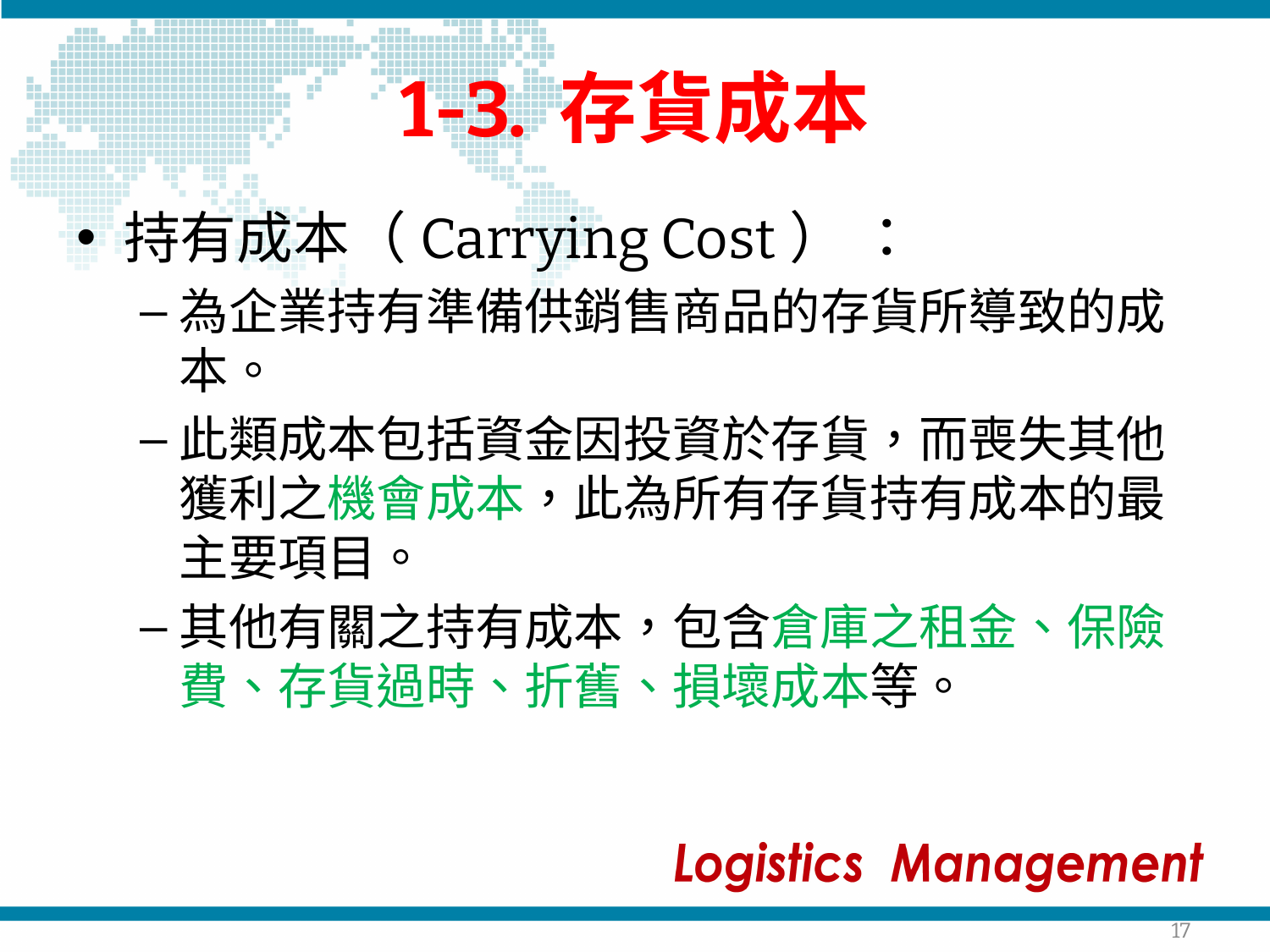

# 1-3. 存貨成本
持有成本（Carrying Cost） ：
為企業持有準備供銷售商品的存貨所導致的成本。
此類成本包括資金因投資於存貨，而喪失其他獲利之機會成本，此為所有存貨持有成本的最主要項目。
其他有關之持有成本，包含倉庫之租金、保險費、存貨過時、折舊、損壞成本等。
17